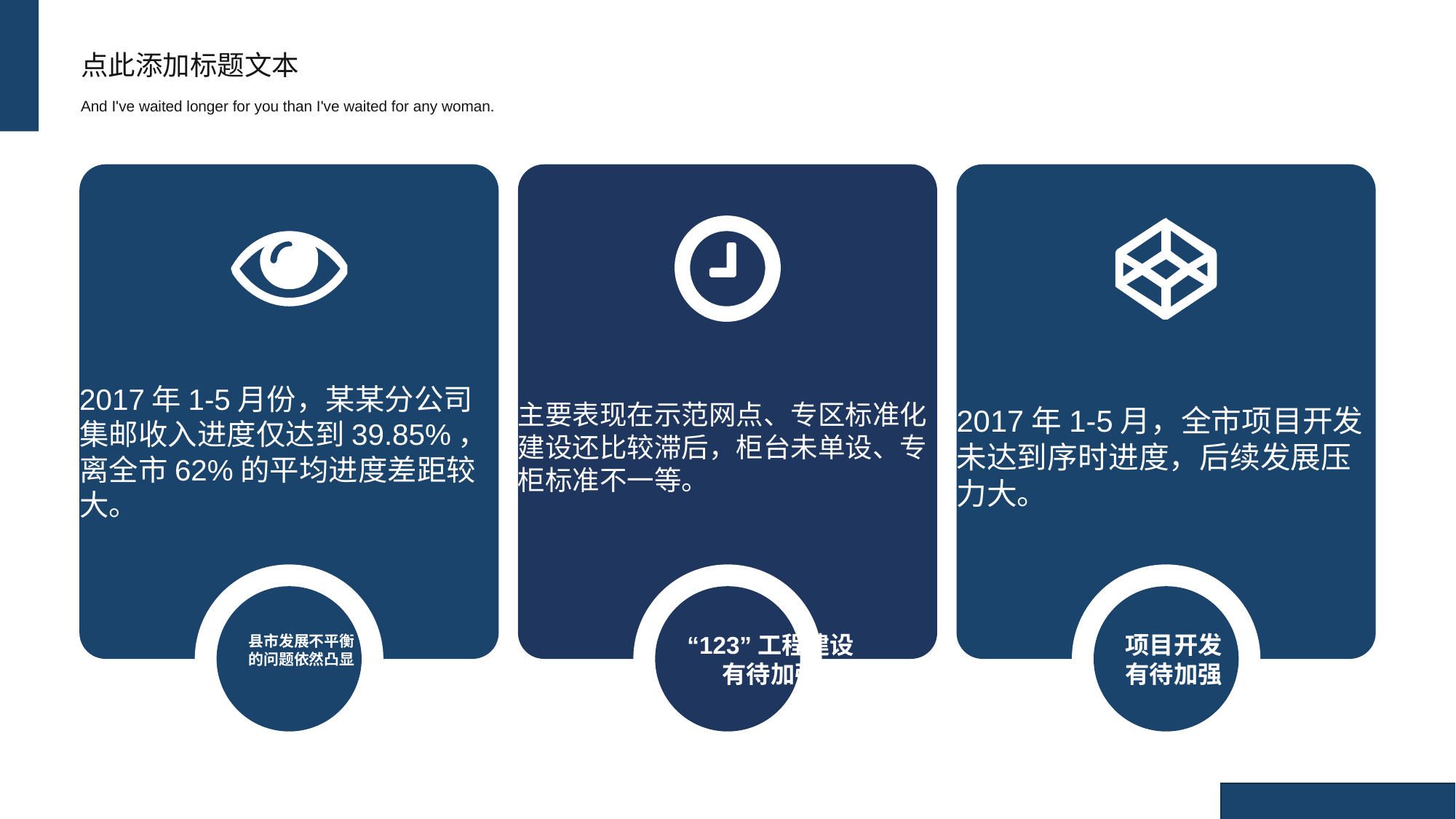

点此添加标题文本
And I've waited longer for you than I've waited for any woman.

主要表现在示范网点、专区标准化建设还比较滞后，柜台未单设、专柜标准不一等。

2017年1-5月份，某某分公司集邮收入进度仅达到39.85%，离全市62%的平均进度差距较大。

2017年1-5月，全市项目开发未达到序时进度，后续发展压力大。

县市发展不平衡
的问题依然凸显

“123”工程建设
有待加强

项目开发
有待加强